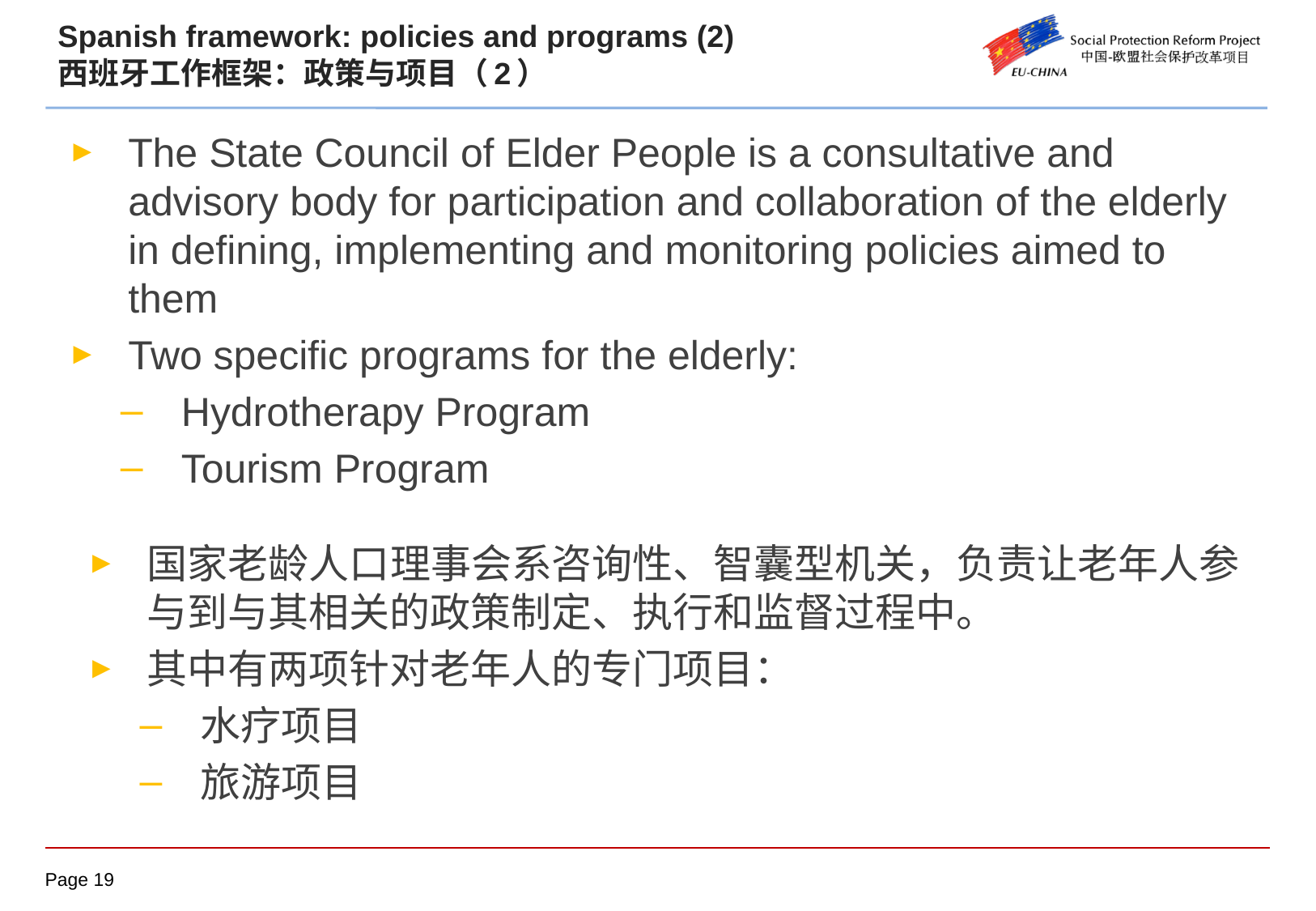

# Spanish framework: policies and programs (2) 西班牙工作框架：政策与项目（2）
The State Council of Elder People is a consultative and advisory body for participation and collaboration of the elderly in defining, implementing and monitoring policies aimed to them
Two specific programs for the elderly:
Hydrotherapy Program
Tourism Program

国家老龄人口理事会系咨询性、智囊型机关，负责让老年人参与到与其相关的政策制定、执行和监督过程中。
其中有两项针对老年人的专门项目：
水疗项目
旅游项目